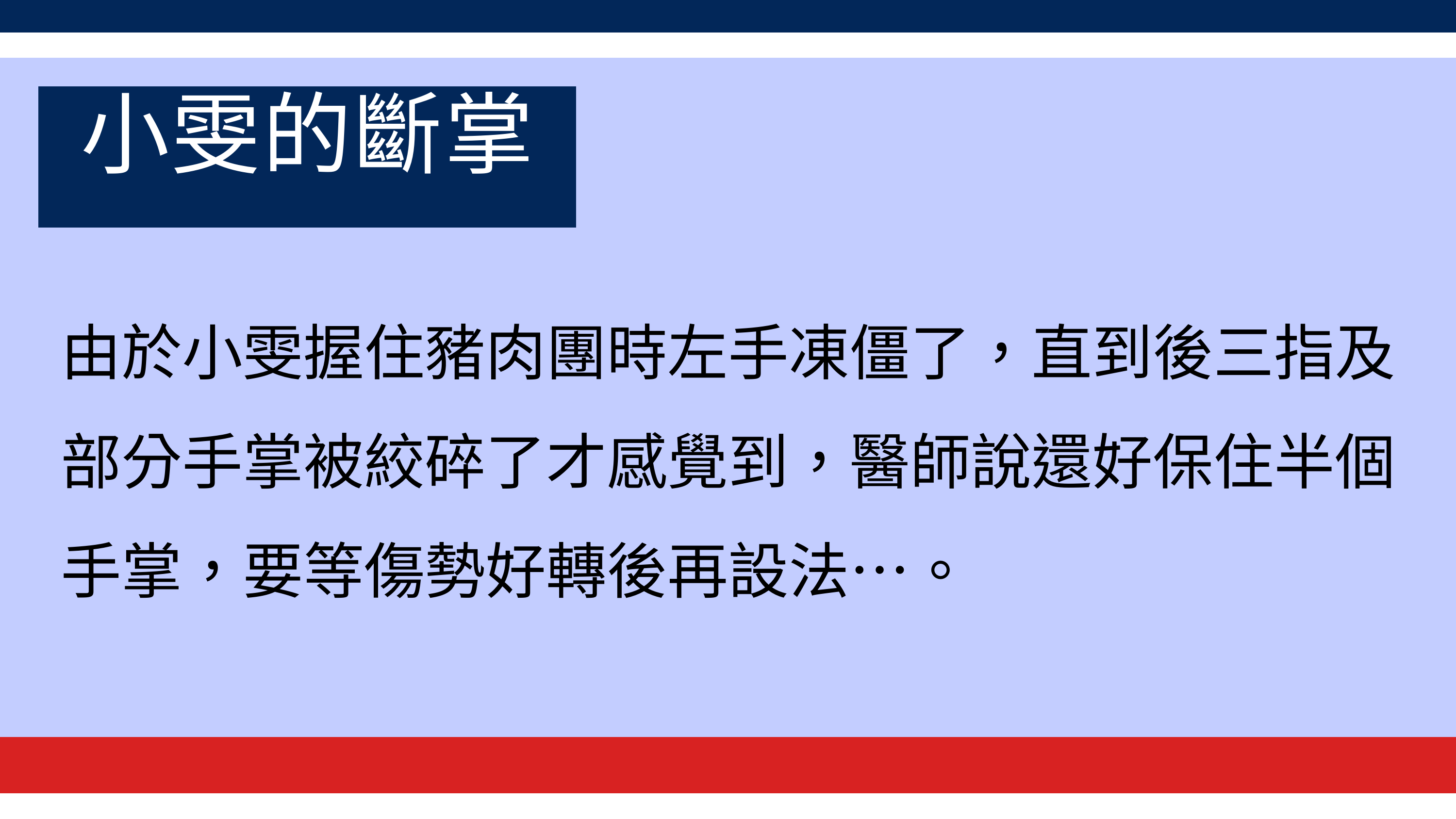

小雯的斷掌
由於小雯握住豬肉團時左手凍僵了，直到後三指及部分手掌被絞碎了才感覺到，醫師說還好保住半個手掌，要等傷勢好轉後再設法…。